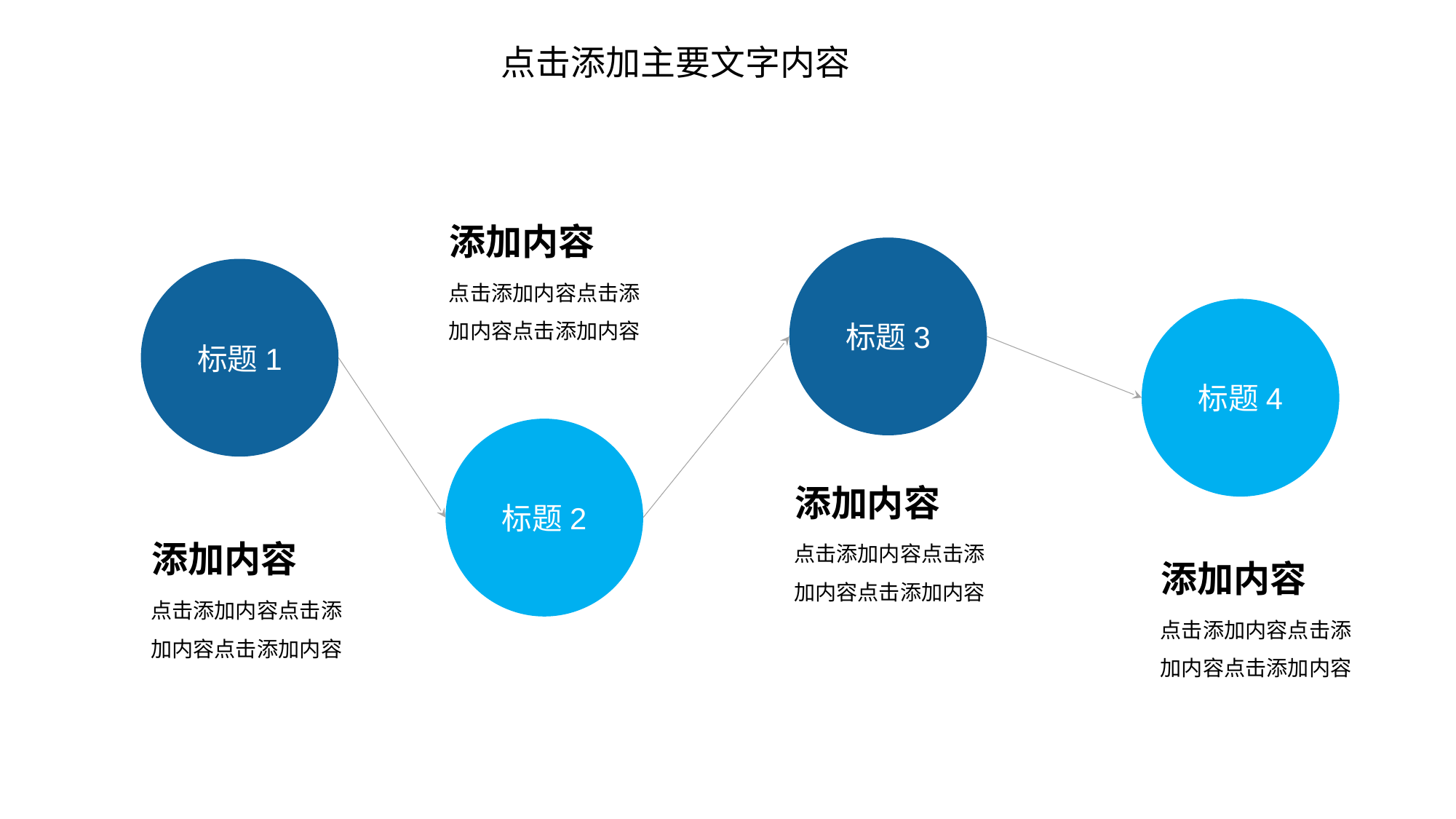

添加内容
点击添加内容点击添加内容点击添加内容
标题3
标题1
标题4
标题2
添加内容
点击添加内容点击添加内容点击添加内容
添加内容
点击添加内容点击添加内容点击添加内容
添加内容
点击添加内容点击添加内容点击添加内容